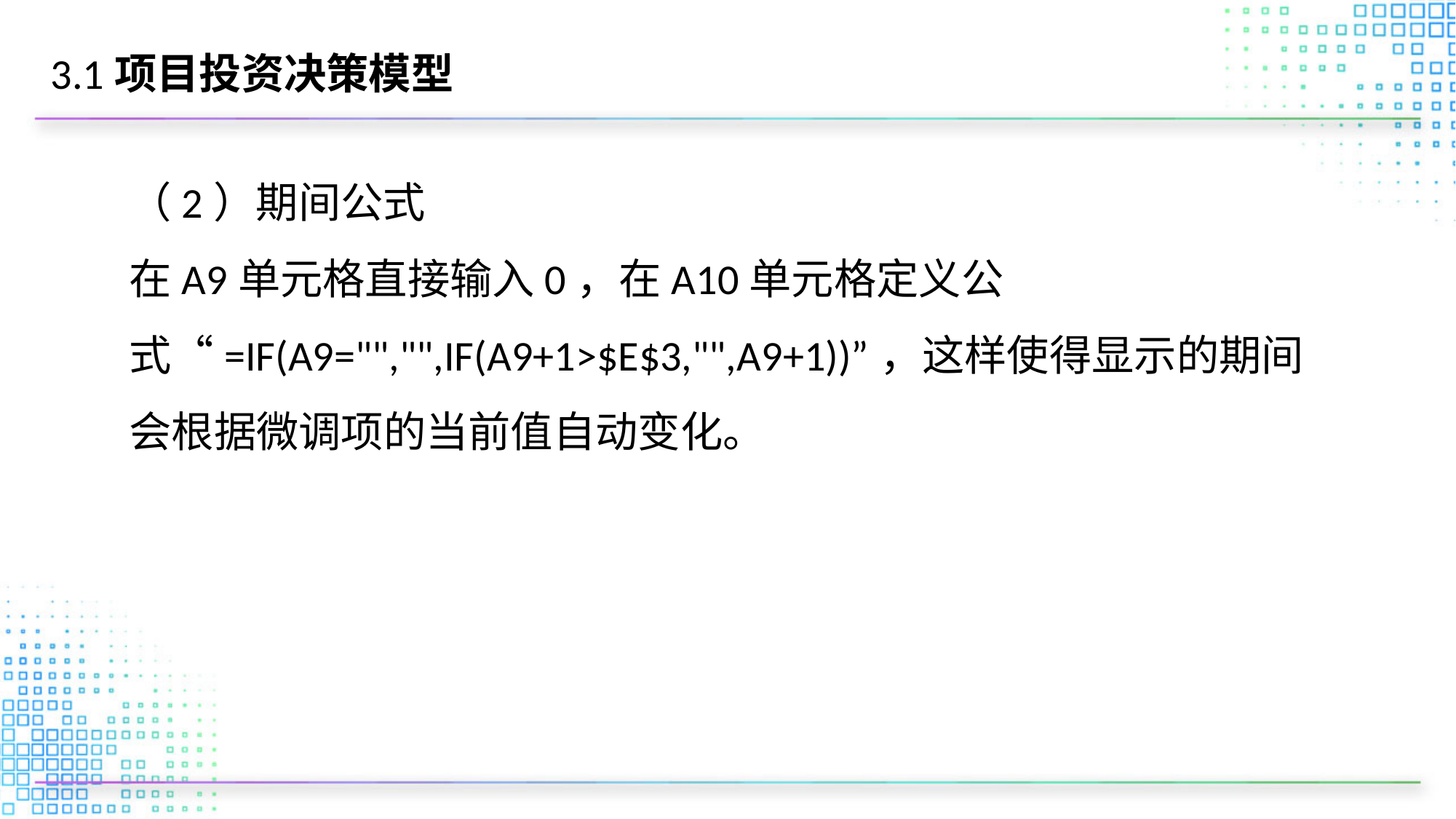

# 3.1项目投资决策模型
（2）期间公式
在A9单元格直接输入0，在A10单元格定义公式“=IF(A9="","",IF(A9+1>$E$3,"",A9+1))”，这样使得显示的期间会根据微调项的当前值自动变化。